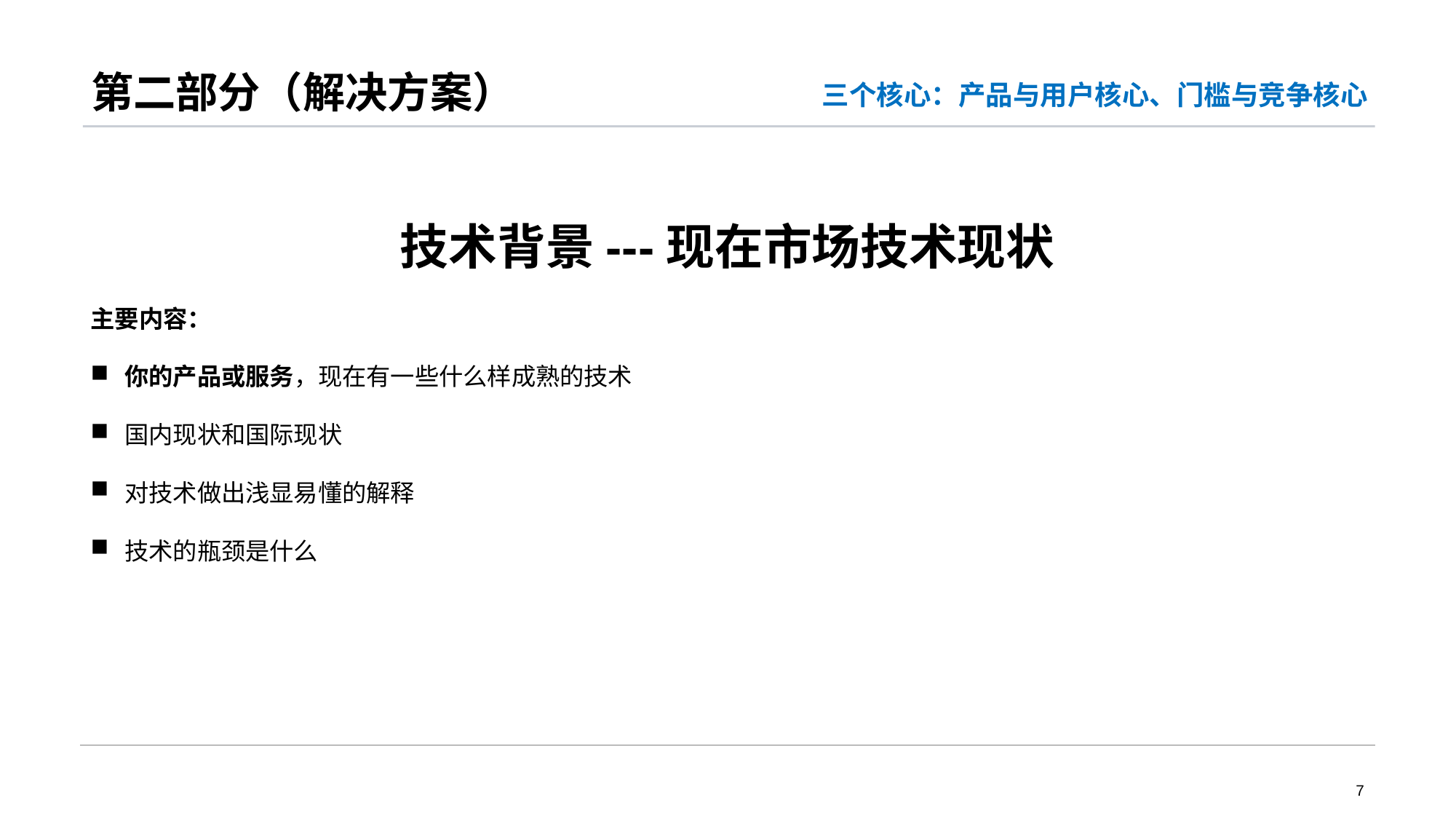

# 第二部分（解决方案）
三个核心：产品与用户核心、门槛与竞争核心
技术背景---现在市场技术现状
主要内容：
你的产品或服务，现在有一些什么样成熟的技术
国内现状和国际现状
对技术做出浅显易懂的解释
技术的瓶颈是什么
7